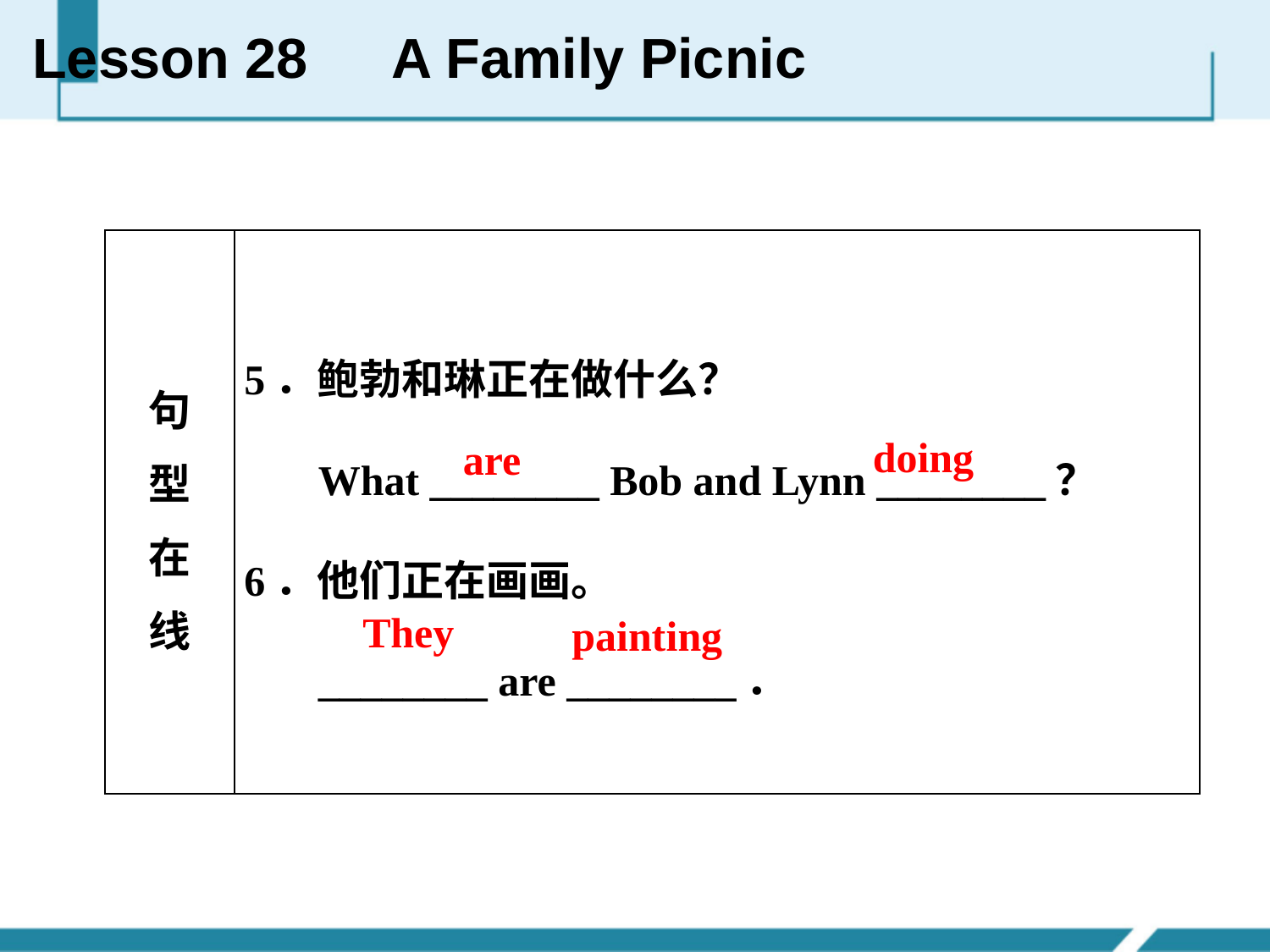

Lesson 28　A Family Picnic
| 句 型 在 线 | 5．鲍勃和琳正在做什么？ What \_\_\_\_\_\_\_\_ Bob and Lynn \_\_\_\_\_\_\_\_？ 6．他们正在画画。 \_\_\_\_\_\_\_\_ are \_\_\_\_\_\_\_\_． |
| --- | --- |
doing
are
They
painting